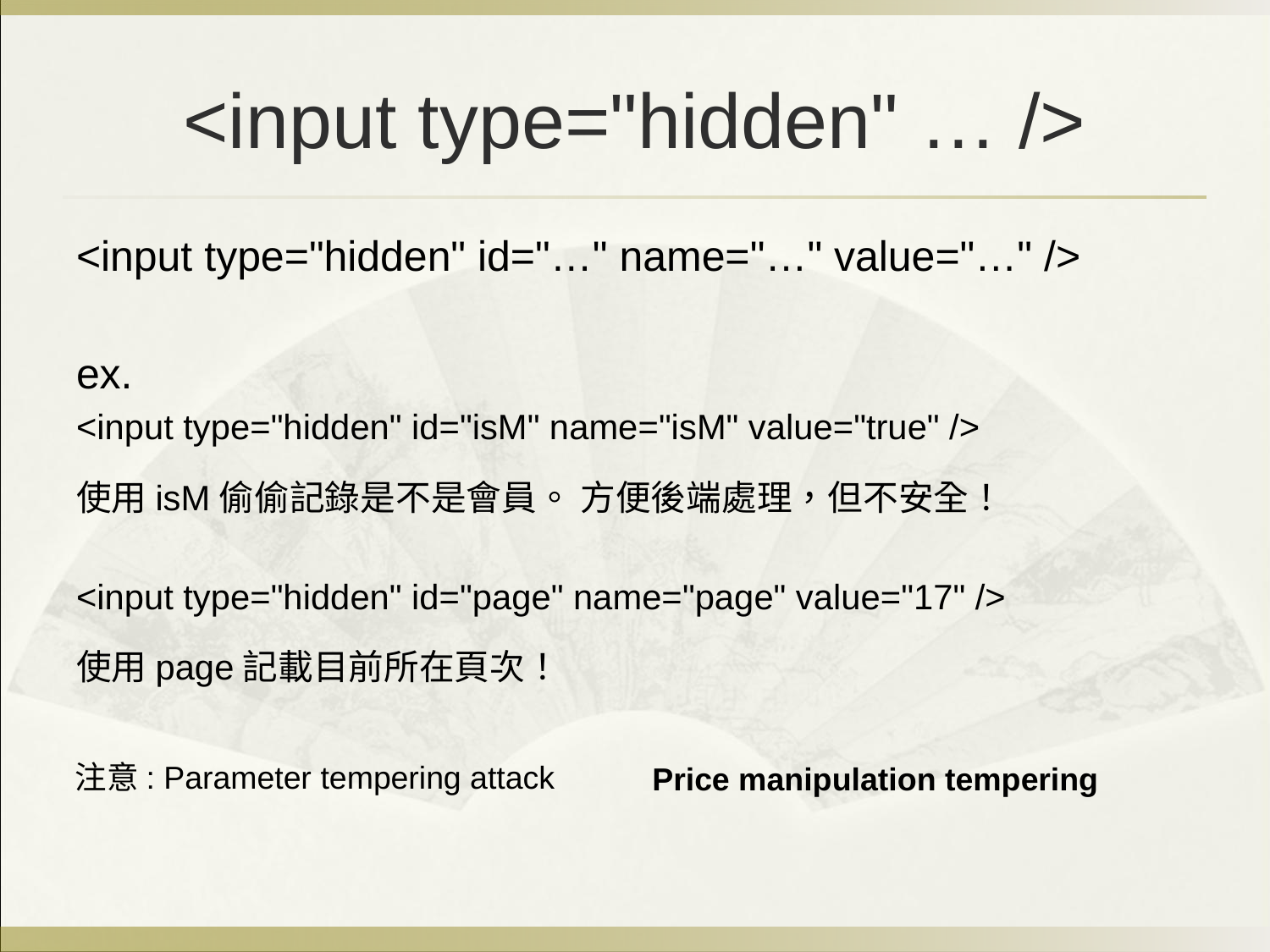

# <input type="hidden" … />
<input type="hidden" id="…" name="…" value="…" />

ex.
<input type="hidden" id="isM" name="isM" value="true" />
使用isM偷偷記錄是不是會員。 方便後端處理，但不安全！

<input type="hidden" id="page" name="page" value="17" />
使用page記載目前所在頁次！

注意: Parameter tempering attack
Price manipulation tempering